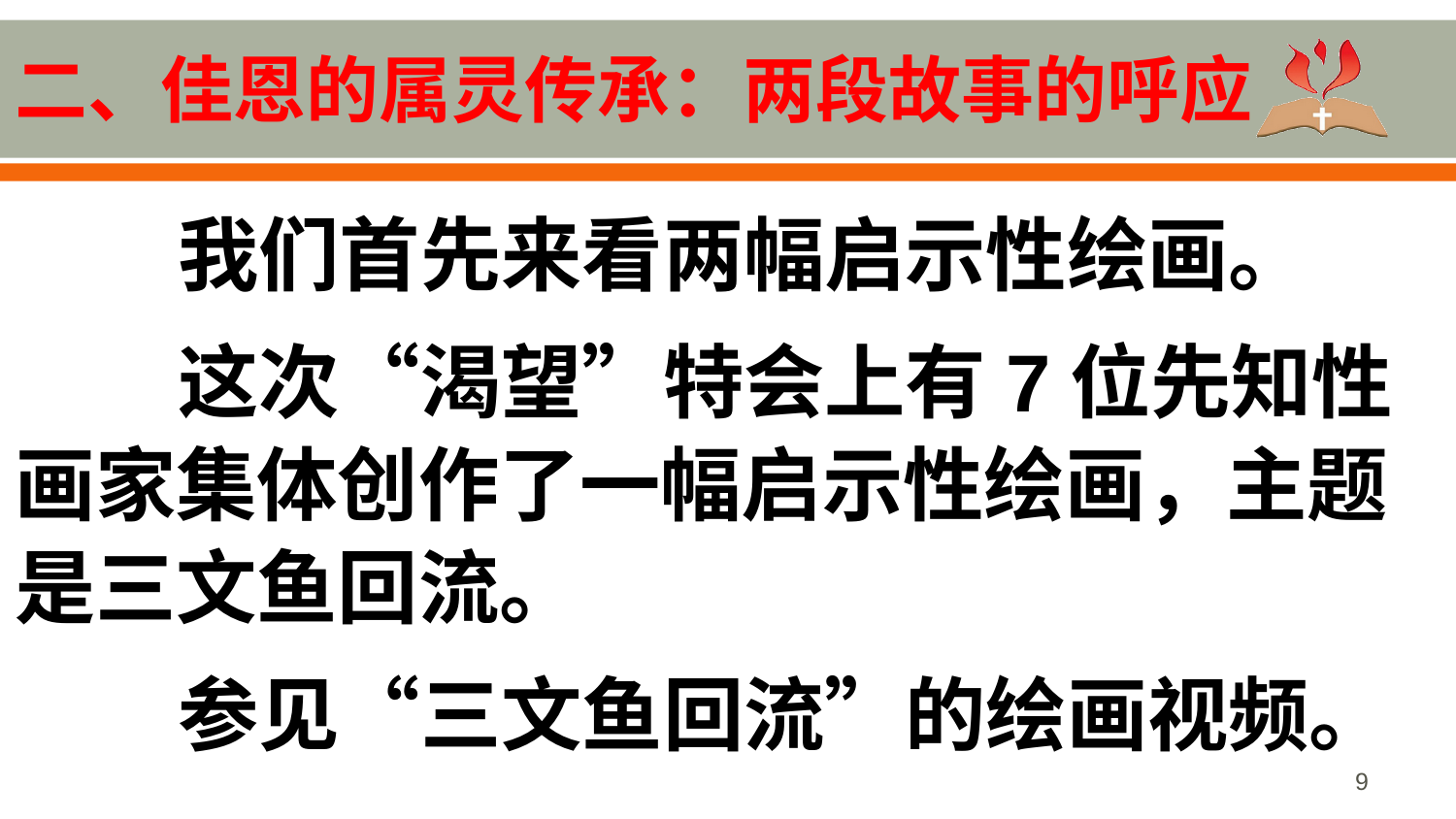

# 二、佳恩的属灵传承：两段故事的呼应
我们首先来看两幅启示性绘画。
这次“渴望”特会上有7位先知性画家集体创作了一幅启示性绘画，主题是三文鱼回流。
参见“三文鱼回流”的绘画视频。

9